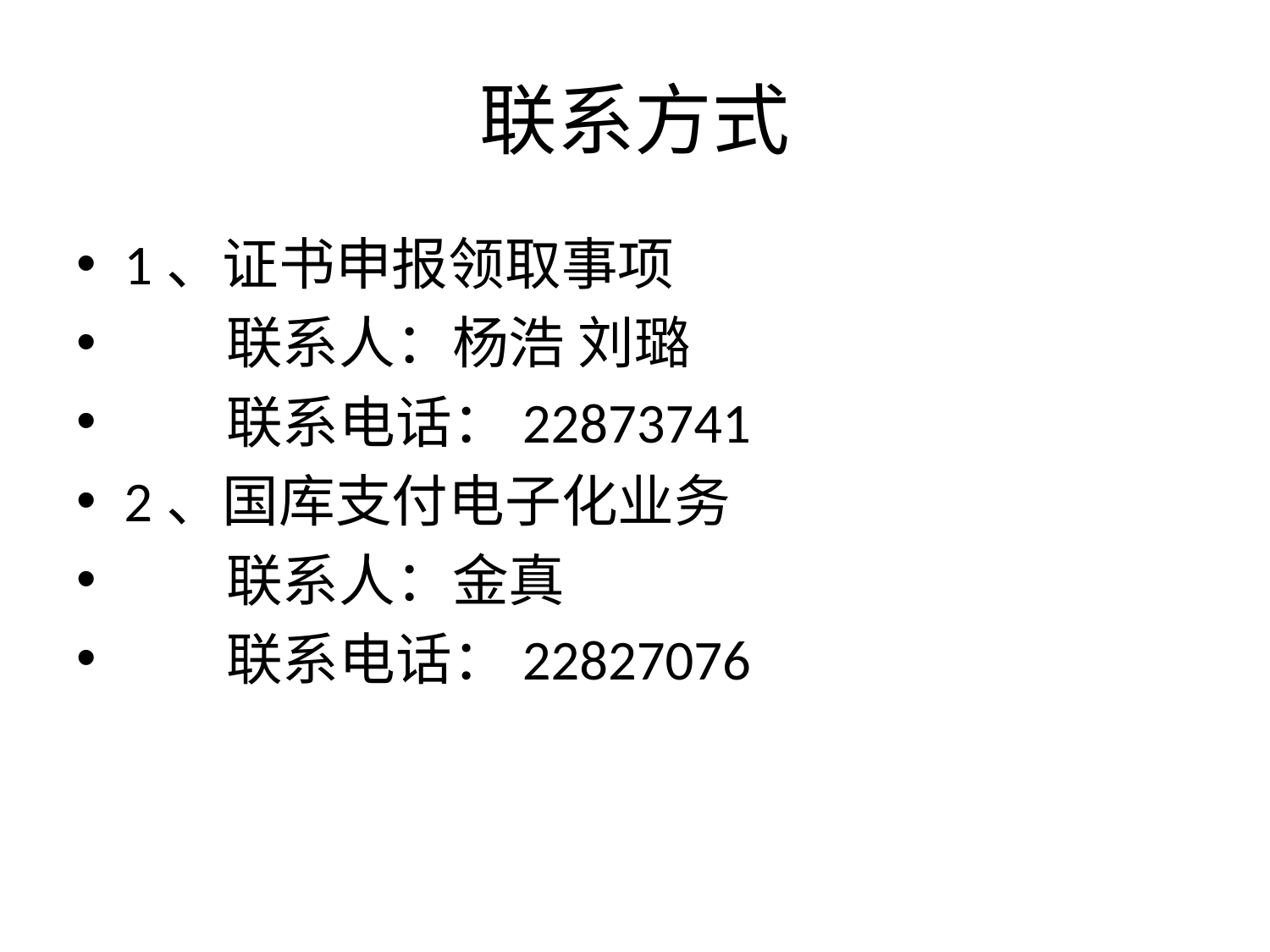

# 联系方式
1、证书申报领取事项
       联系人：杨浩 刘璐
       联系电话：22873741
2、国库支付电子化业务
       联系人：金真
       联系电话：22827076

13